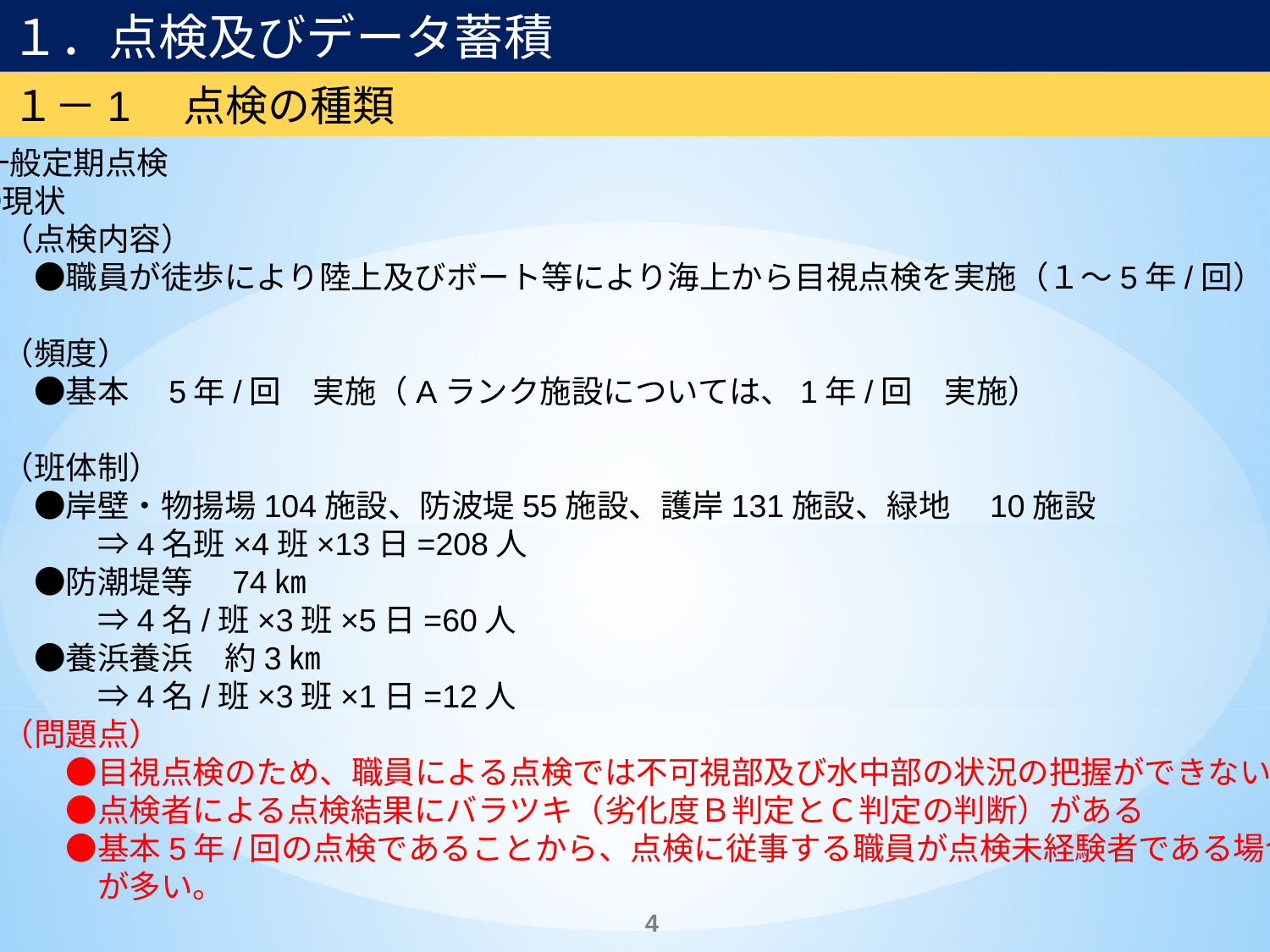

１．点検及びデータ蓄積
１－1　点検の種類
■一般定期点検
　○現状
　　（点検内容）
　　　●職員が徒歩により陸上及びボート等により海上から目視点検を実施（１～5年/回）

　　（頻度）
　　　●基本　5年/回　実施（Aランク施設については、1年/回　実施）

　　（班体制）
　　　●岸壁・物揚場104施設、防波堤55施設、護岸131施設、緑地　10施設
　　　　　⇒4名班×4班×13日=208人
　　　●防潮堤等　74㎞
　　　　　⇒4名/班×3班×5日=60人
　　　●養浜養浜　約3㎞
　　　　　⇒4名/班×3班×1日=12人
　　（問題点）
　　　　●目視点検のため、職員による点検では不可視部及び水中部の状況の把握ができない
　　　　●点検者による点検結果にバラツキ（劣化度Ｂ判定とＣ判定の判断）がある
　　　　●基本5年/回の点検であることから、点検に従事する職員が点検未経験者である場合
　　　　　が多い。
4